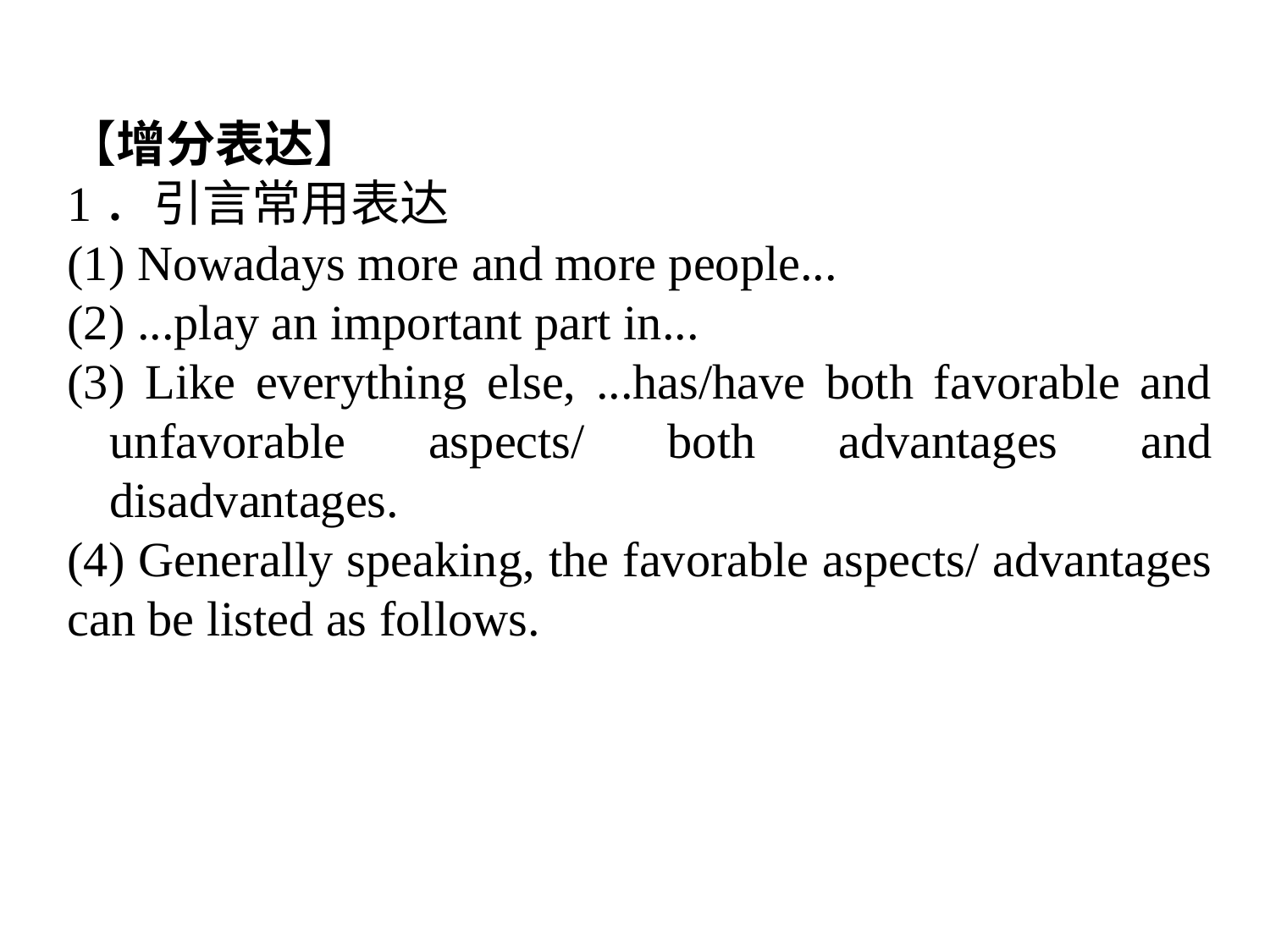

【增分表达】
1．引言常用表达
(1) Nowadays more and more people...
(2) ...play an important part in...
(3) Like everything else, ...has/have both favorable and unfavorable aspects/ both advantages and disadvantages.
(4) Generally speaking, the favorable aspects/ advantages can be listed as follows.